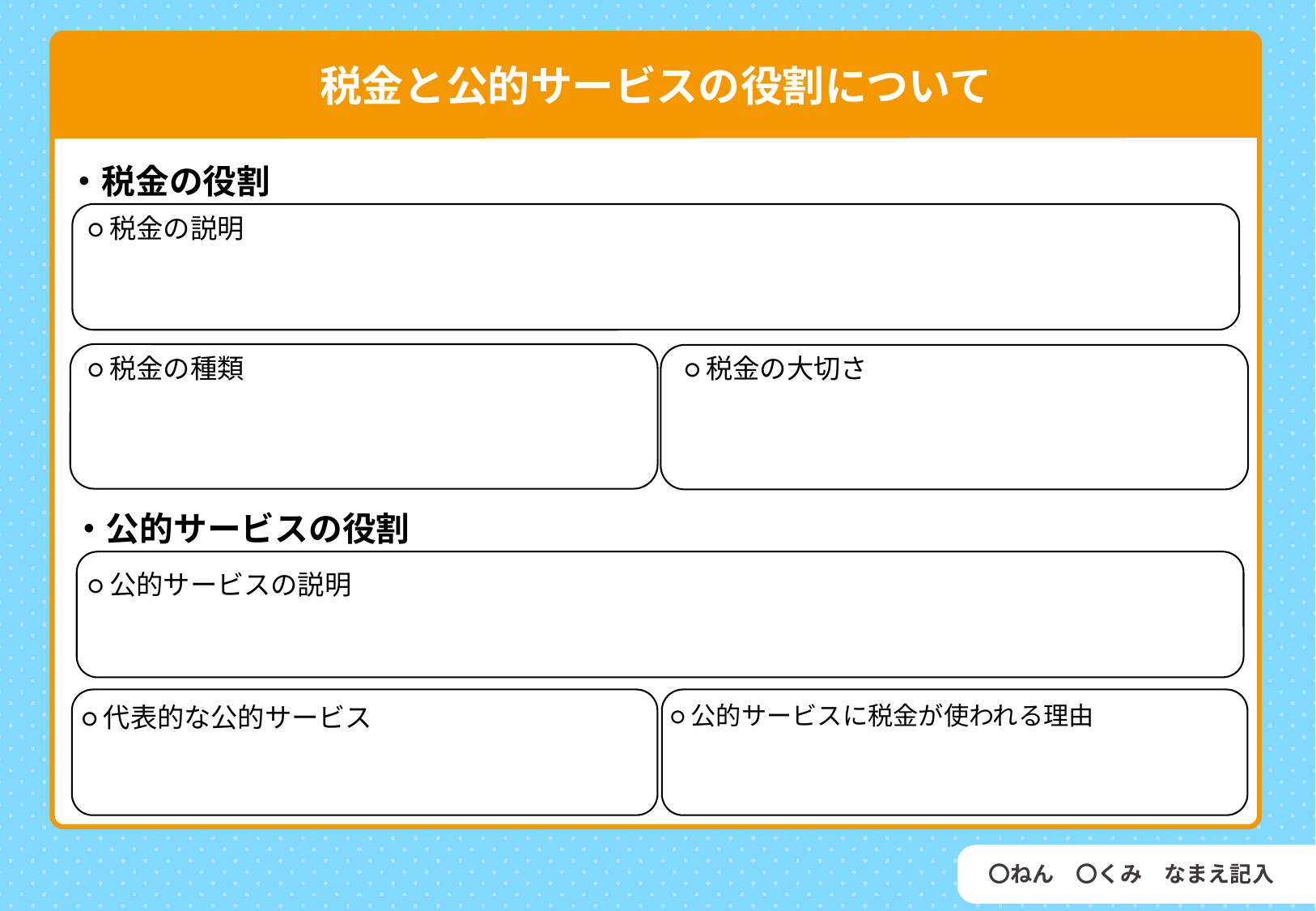

税金とは
税金と公的サービスの役割について
・税金の役割

○税金の説明

○税金の種類

○税金の大切さ
・公的サービスの役割

○公的サービスの説明

発見

○公的サービスに税金が使われる理由
○代表的な公的サービス

〇ねん　〇くみ　なまえ記入